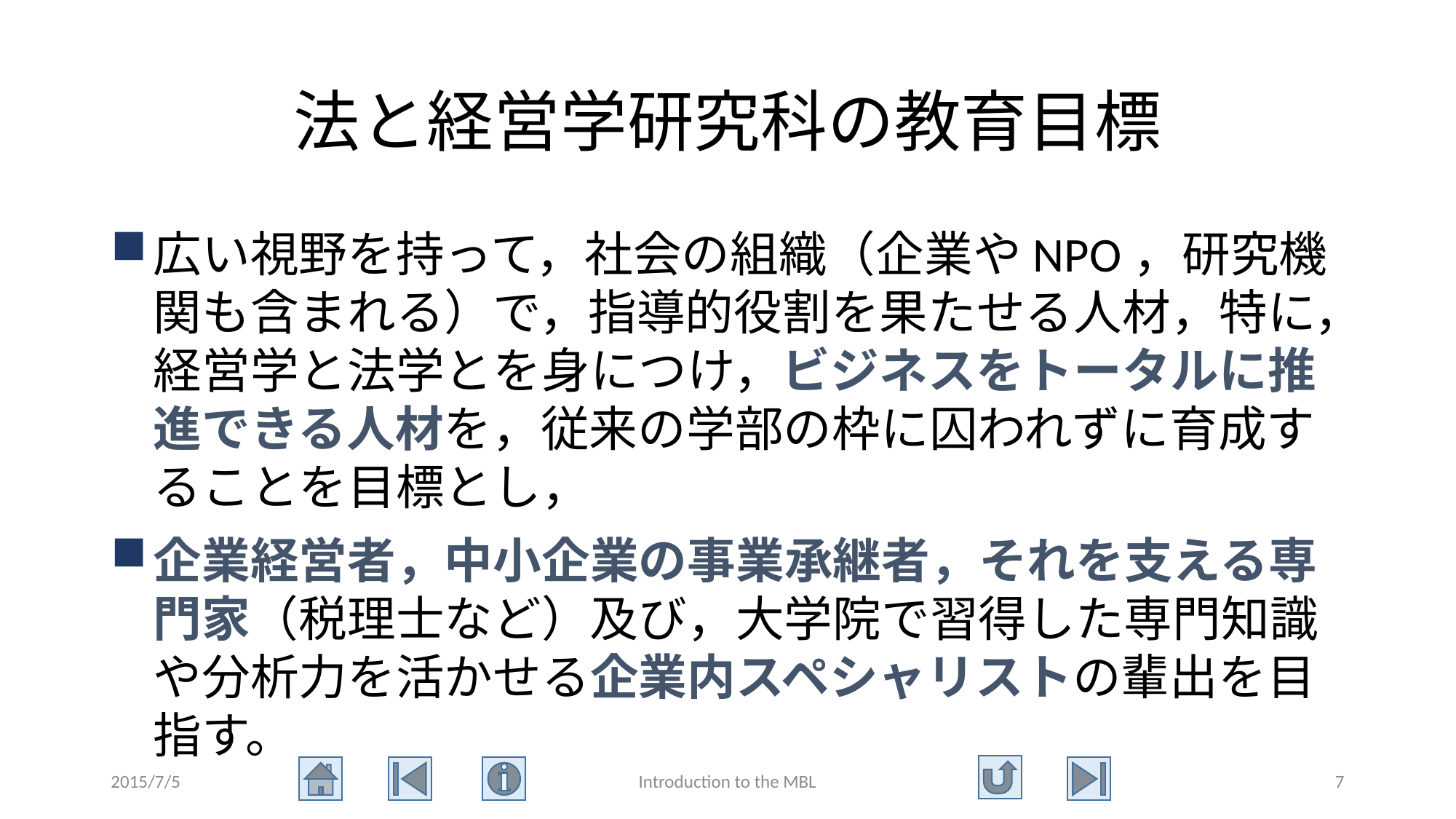

# 法と経営学研究科の教育目標
広い視野を持って，社会の組織（企業やNPO，研究機関も含まれる）で，指導的役割を果たせる人材，特に，経営学と法学とを身につけ，ビジネスをトータルに推進できる人材を，従来の学部の枠に囚われずに育成することを目標とし，
企業経営者，中小企業の事業承継者，それを支える専門家（税理士など）及び，大学院で習得した専門知識や分析力を活かせる企業内スペシャリストの輩出を目指す。
2015/7/5
Introduction to the MBL
7